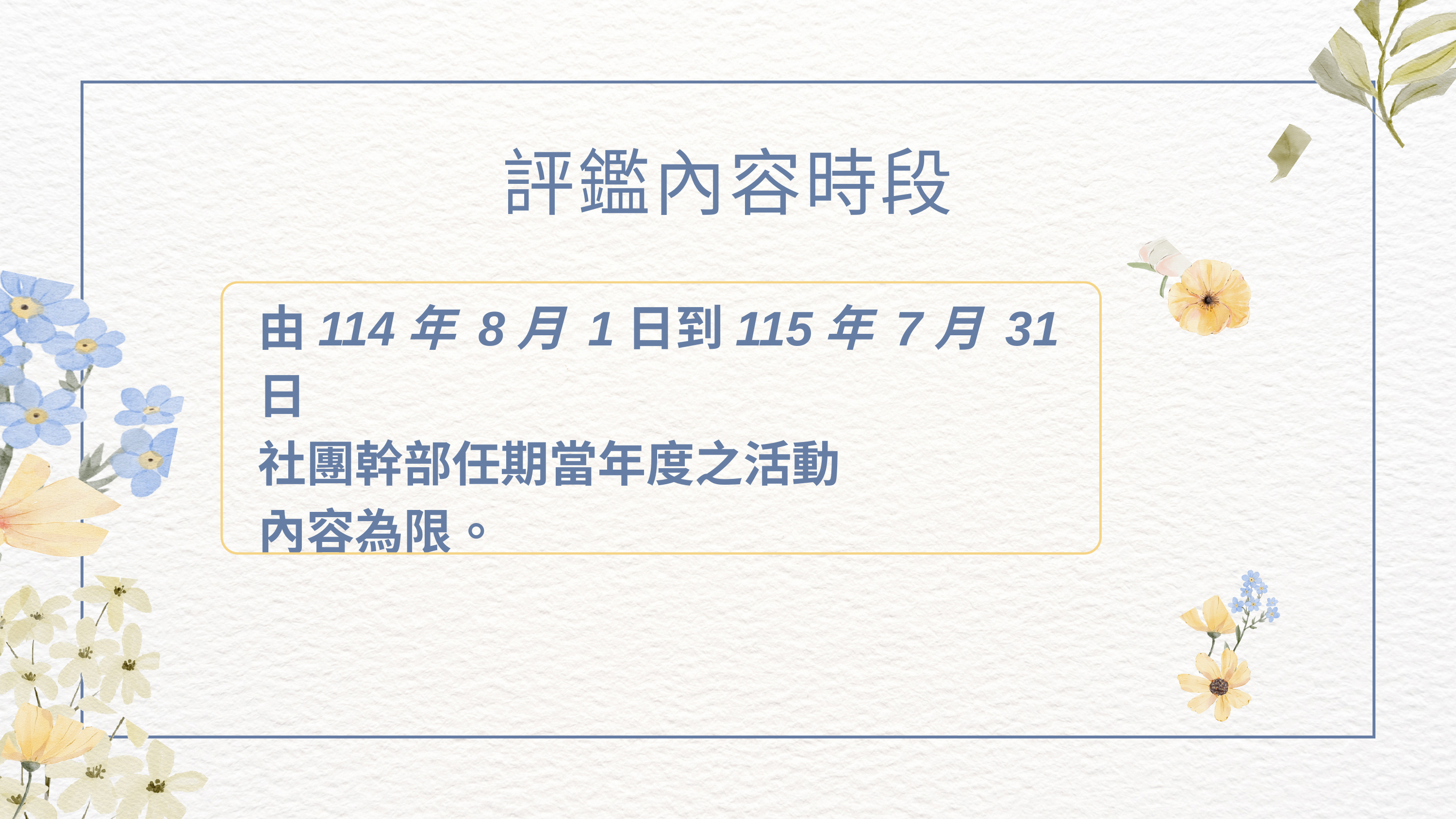

評鑑內容時段

由114年 8月 1日到115年 7月 31日
社團幹部任期當年度之活動
內容為限。